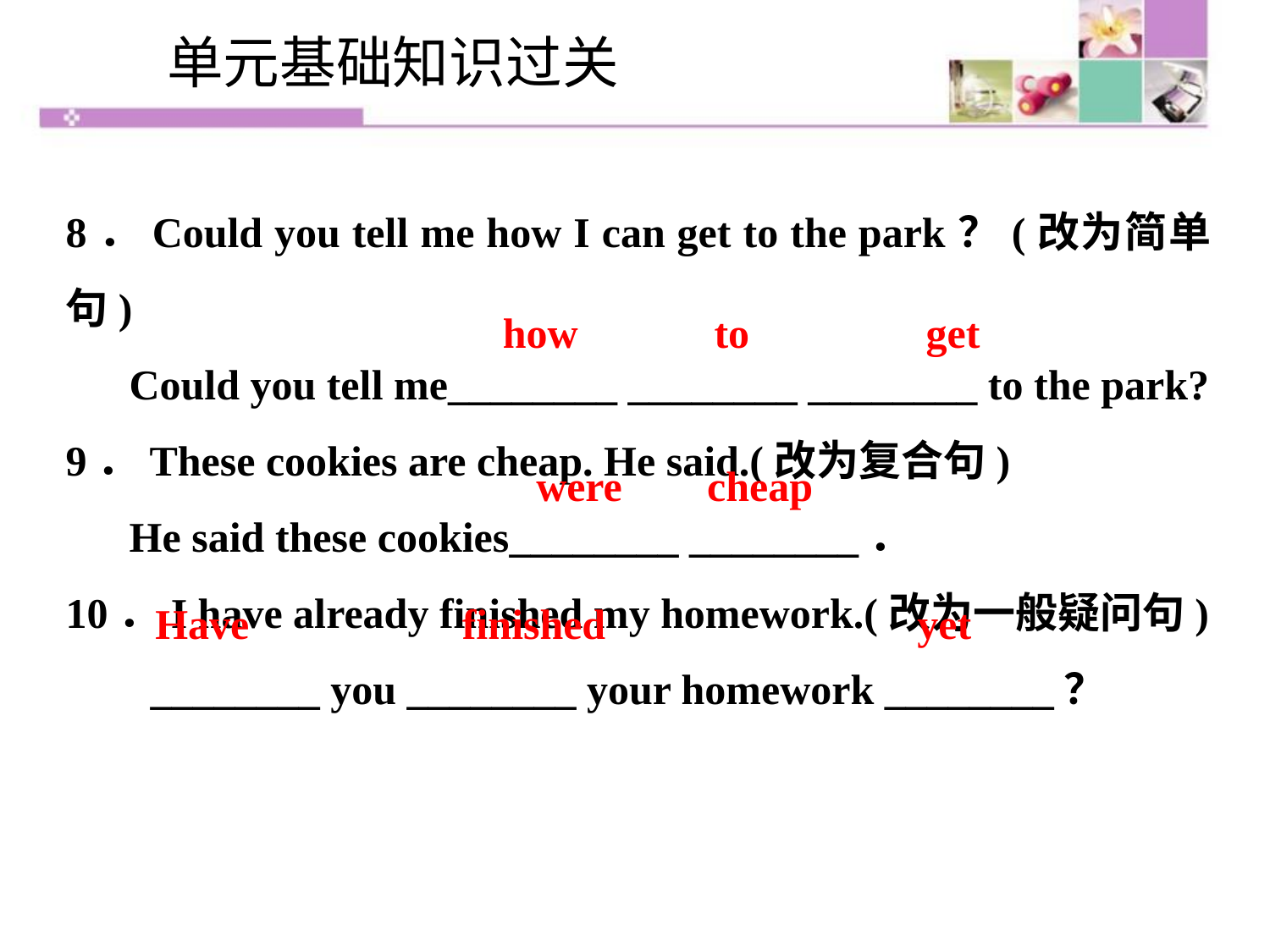

单元基础知识过关
8．Could you tell me how I can get to the park？(改为简单句)
      Could you tell me________ ________ ________ to the park?
9．These cookies are cheap. He said.(改为复合句)
      He said these cookies________ ________．
10．I have already finished my homework.(改为一般疑问句)
        ________ you ________ your homework ________？
how 	    to 		get
were        cheap
Have		     finished			yet